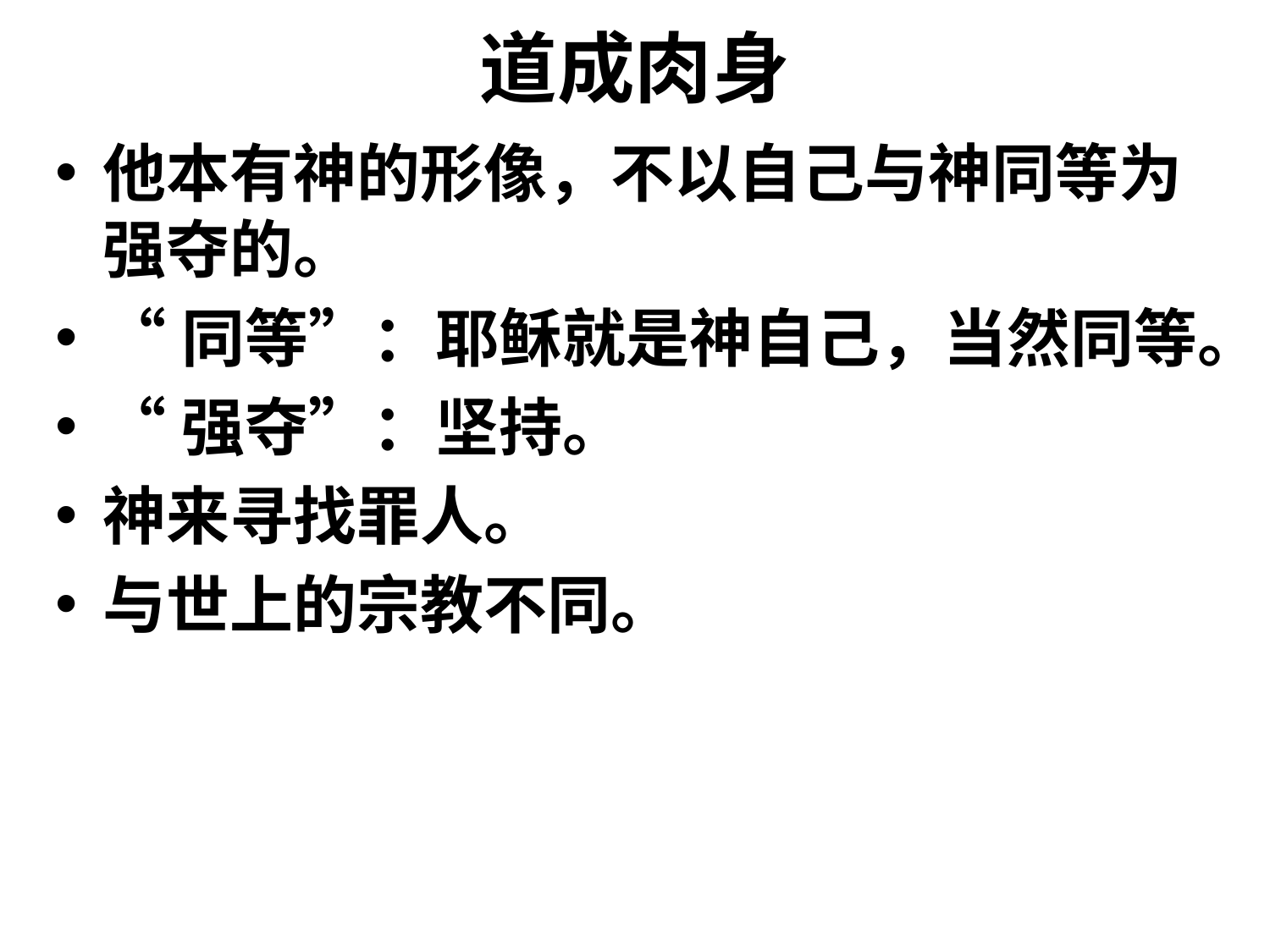

# 道成肉身
他本有神的形像，不以自己与神同等为强夺的。
“同等”：耶稣就是神自己，当然同等。
“强夺”：坚持。
神来寻找罪人。
与世上的宗教不同。